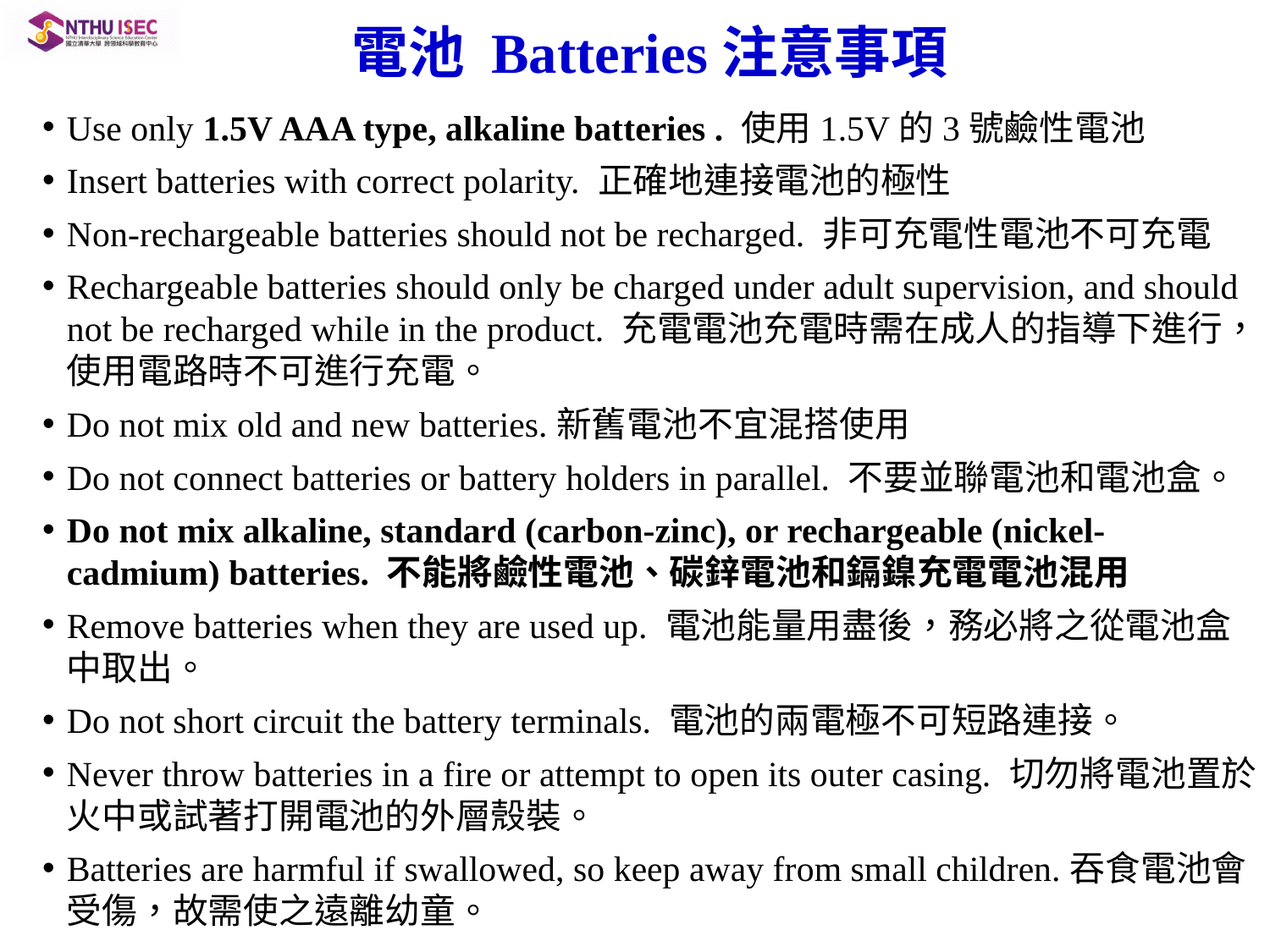

# 電池 Batteries注意事項
Use only 1.5V AAA type, alkaline batteries . 使用1.5V的3號鹼性電池
Insert batteries with correct polarity. 正確地連接電池的極性
Non-rechargeable batteries should not be recharged. 非可充電性電池不可充電
Rechargeable batteries should only be charged under adult supervision, and should not be recharged while in the product. 充電電池充電時需在成人的指導下進行，使用電路時不可進行充電。
Do not mix old and new batteries.新舊電池不宜混搭使用
Do not connect batteries or battery holders in parallel. 不要並聯電池和電池盒。
Do not mix alkaline, standard (carbon-zinc), or rechargeable (nickel-cadmium) batteries. 不能將鹼性電池、碳鋅電池和鎘鎳充電電池混用
Remove batteries when they are used up. 電池能量用盡後，務必將之從電池盒中取出。
Do not short circuit the battery terminals. 電池的兩電極不可短路連接。
Never throw batteries in a fire or attempt to open its outer casing. 切勿將電池置於火中或試著打開電池的外層殼裝。
Batteries are harmful if swallowed, so keep away from small children.吞食電池會受傷，故需使之遠離幼童。